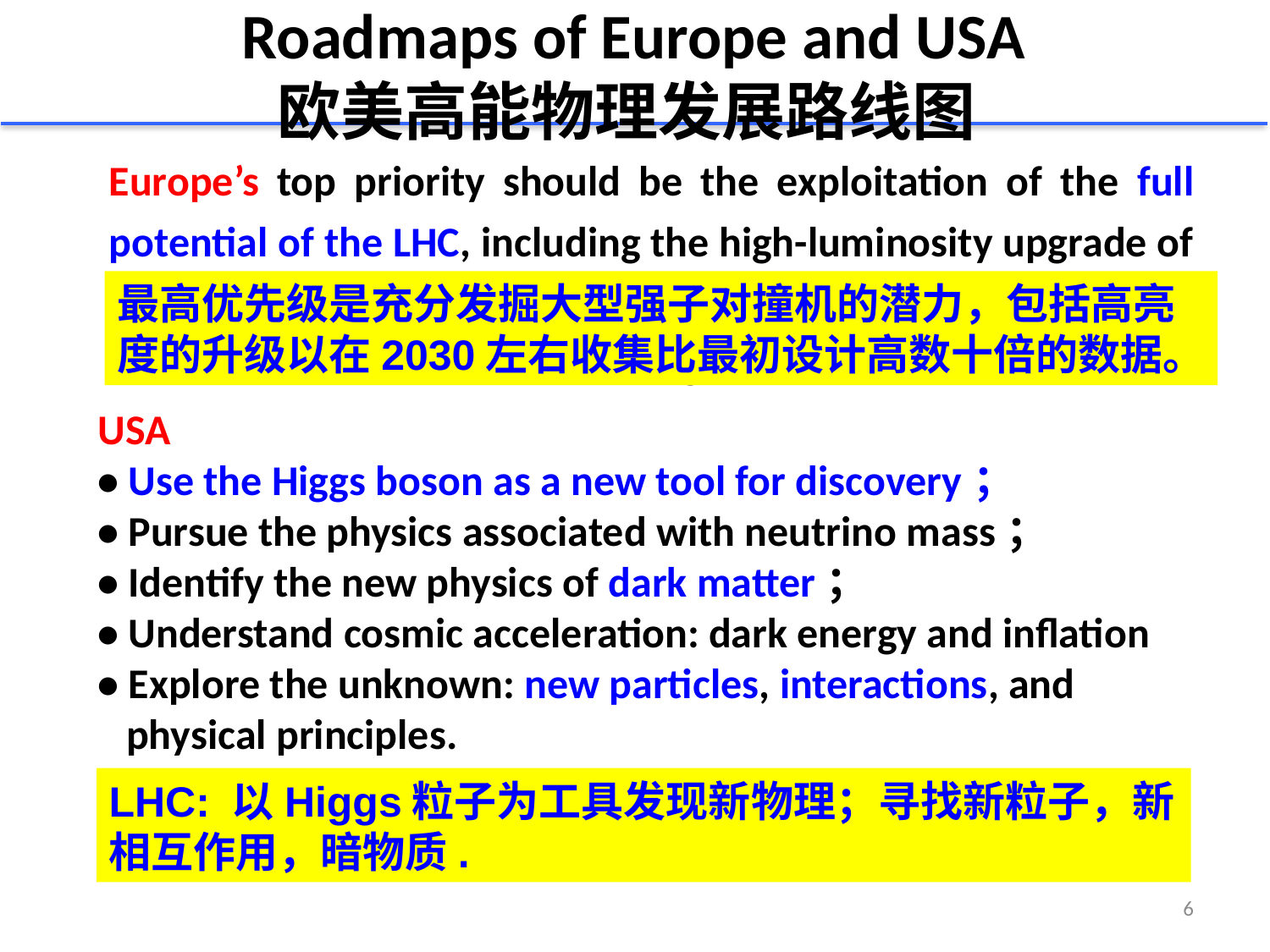

# Roadmaps of Europe and USA 欧美高能物理发展路线图
Europe’s top priority should be the exploitation of the full potential of the LHC, including the high-luminosity upgrade of the machine and detectors with a view to collecting ten times more data than in the initial design, by around 2030.
最高优先级是充分发掘大型强子对撞机的潜力，包括高亮
度的升级以在2030左右收集比最初设计高数十倍的数据。
USA
• Use the Higgs boson as a new tool for discovery；
• Pursue the physics associated with neutrino mass；
• Identify the new physics of dark matter；
• Understand cosmic acceleration: dark energy and inflation
• Explore the unknown: new particles, interactions, and
   physical principles.
LHC: 以Higgs粒子为工具发现新物理；寻找新粒子，新相互作用，暗物质.
6